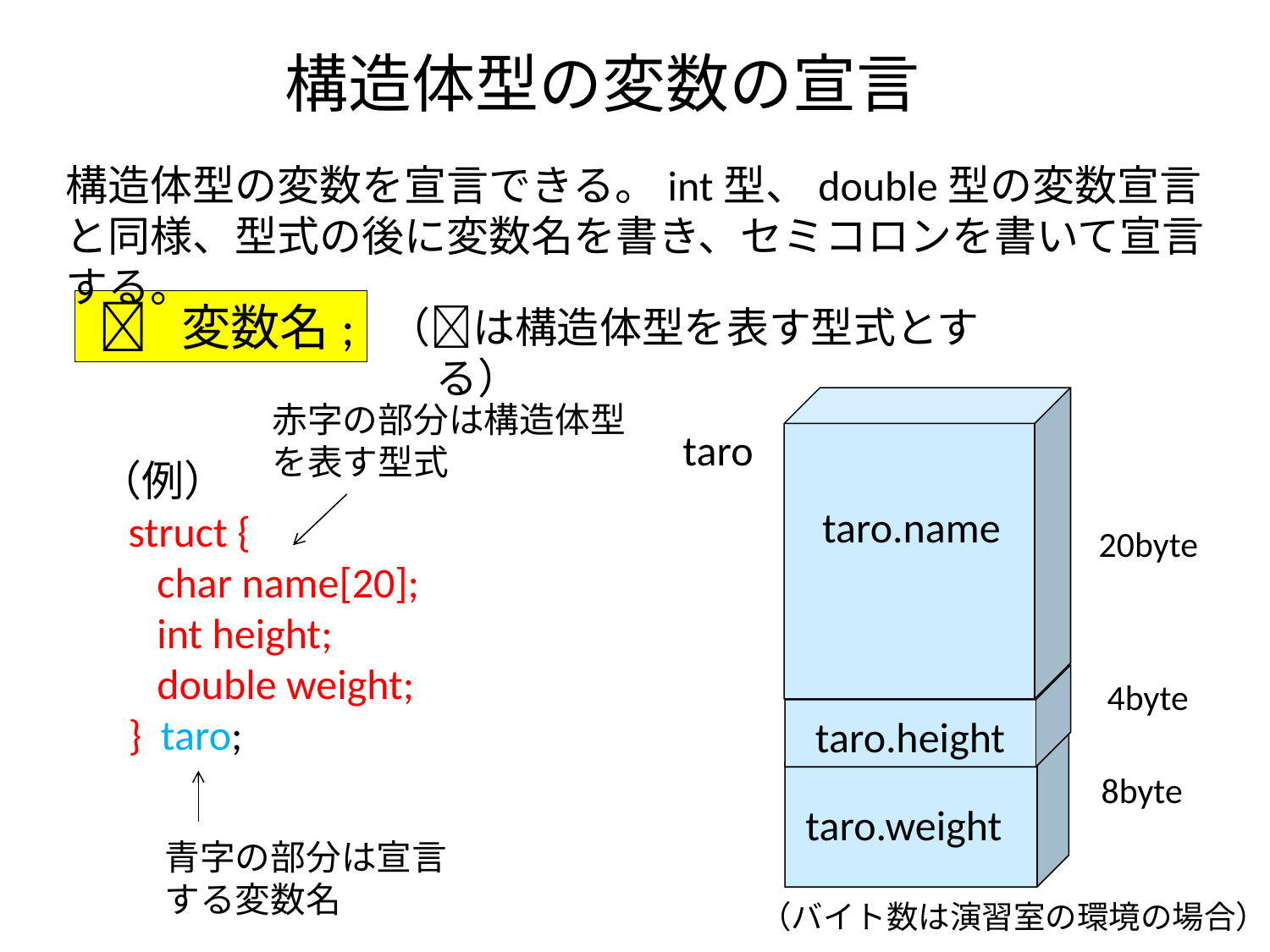

# 構造体型の変数の宣言
構造体型の変数を宣言できる。int型、double型の変数宣言と同様、型式の後に変数名を書き、セミコロンを書いて宣言する。
 τ  変数名;
（τは構造体型を表す型式とする）

taro.name
赤字の部分は構造体型を表す型式
taro
（例）
   struct {
      char name[20];
      int height;
      double weight;
   }  taro;
20byte

taro.height
4byte

taro.weight
8byte
青字の部分は宣言する変数名
（バイト数は演習室の環境の場合）